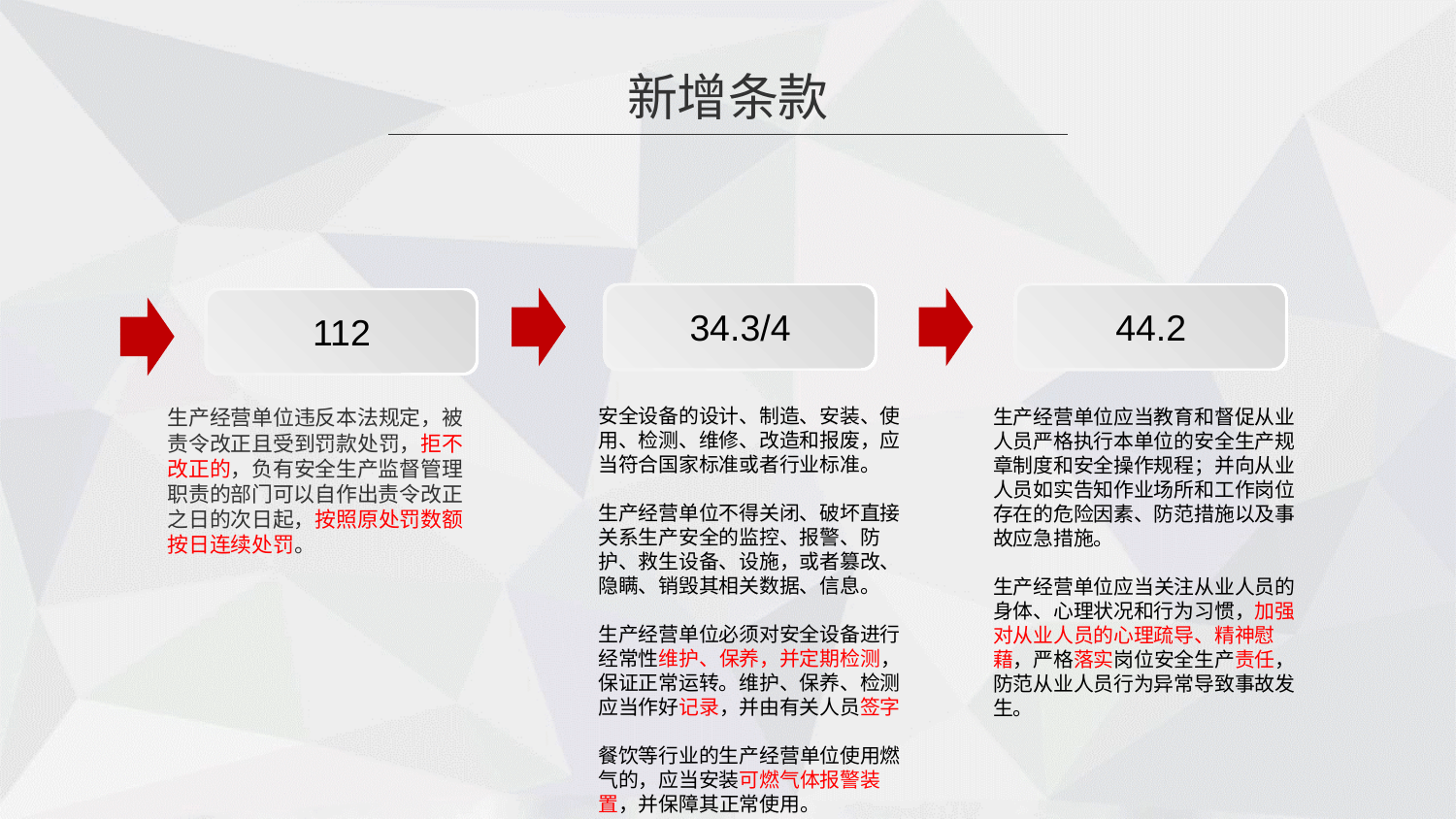

新增条款

34.3/4

44.2

112

安全设备的设计、制造、安装、使用、检测、维修、改造和报废，应当符合国家标准或者行业标准。
生产经营单位不得关闭、破坏直接关系生产安全的监控、报警、防护、救生设备、设施，或者篡改、隐瞒、销毁其相关数据、信息。
生产经营单位必须对安全设备进行经常性维护、保养，并定期检测，保证正常运转。维护、保养、检测应当作好记录，并由有关人员签字
餐饮等行业的生产经营单位使用燃气的，应当安装可燃气体报警装置，并保障其正常使用。
生产经营单位违反本法规定，被责令改正且受到罚款处罚，拒不改正的，负有安全生产监督管理职责的部门可以自作出责令改正之日的次日起，按照原处罚数额按日连续处罚。
生产经营单位应当教育和督促从业人员严格执行本单位的安全生产规章制度和安全操作规程；并向从业人员如实告知作业场所和工作岗位存在的危险因素、防范措施以及事故应急措施。
生产经营单位应当关注从业人员的身体、心理状况和行为习惯，加强对从业人员的心理疏导、精神慰藉，严格落实岗位安全生产责任，防范从业人员行为异常导致事故发生。